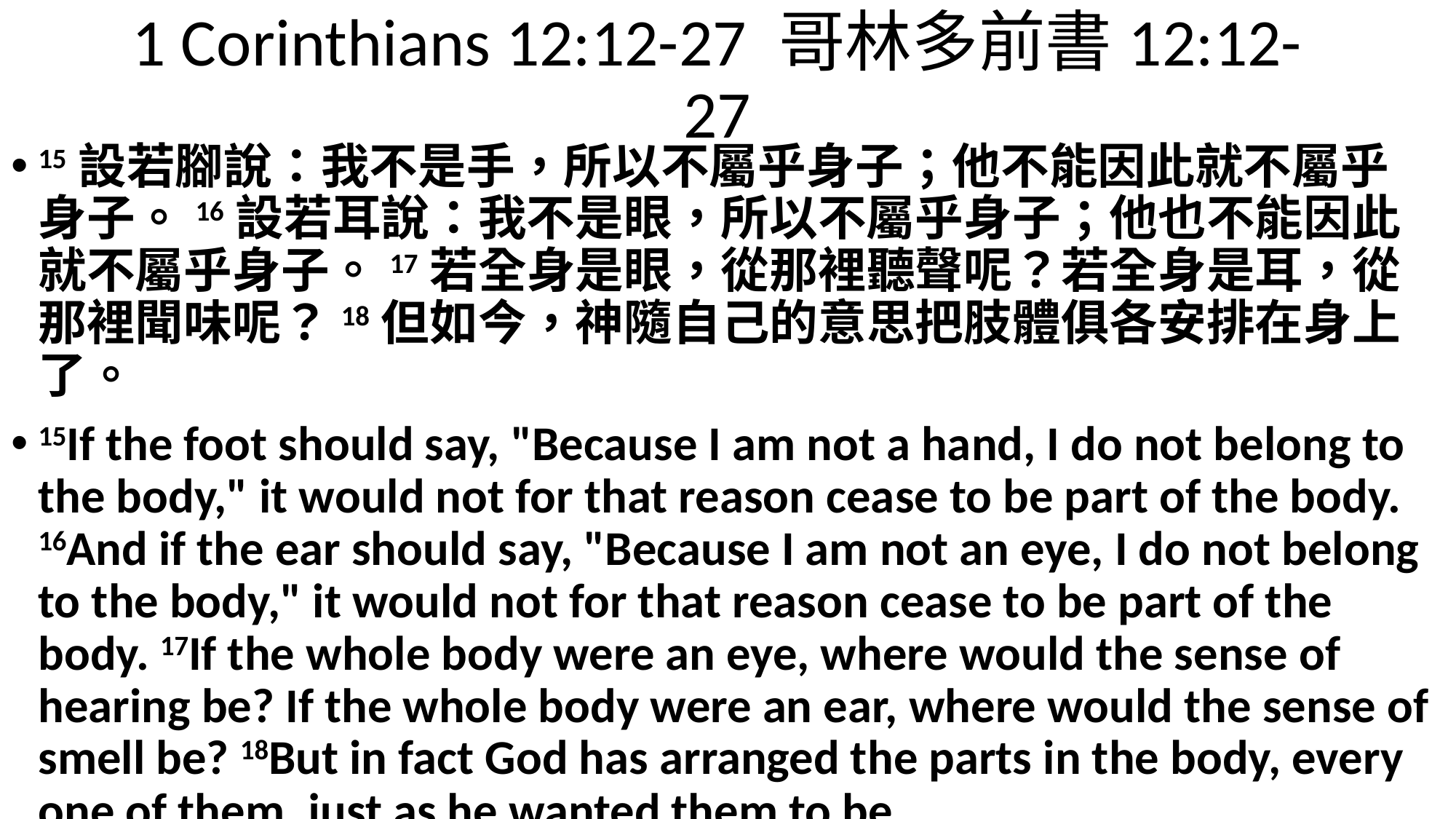

# 1 Corinthians 12:12-27 哥林多前書12:12-27
15設若腳說：我不是手，所以不屬乎身子；他不能因此就不屬乎身子。16設若耳說：我不是眼，所以不屬乎身子；他也不能因此就不屬乎身子。17若全身是眼，從那裡聽聲呢？若全身是耳，從那裡聞味呢？18但如今，神隨自己的意思把肢體俱各安排在身上了。
15If the foot should say, "Because I am not a hand, I do not belong to the body," it would not for that reason cease to be part of the body. 16And if the ear should say, "Because I am not an eye, I do not belong to the body," it would not for that reason cease to be part of the body. 17If the whole body were an eye, where would the sense of hearing be? If the whole body were an ear, where would the sense of smell be? 18But in fact God has arranged the parts in the body, every one of them, just as he wanted them to be.